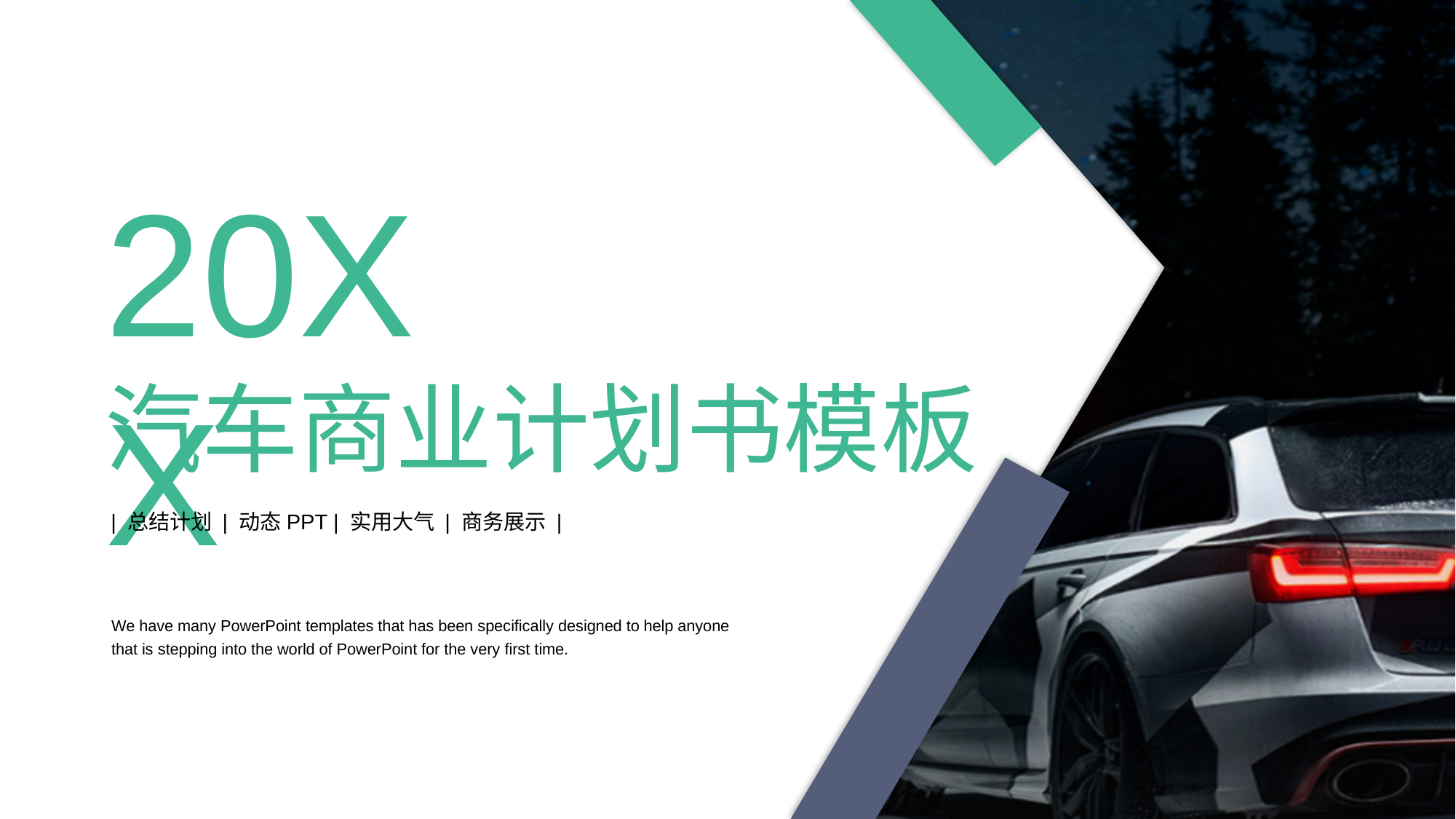

20XX
汽车商业计划书模板

| 总结计划 | 动态PPT | 实用大气 | 商务展示 |
We have many PowerPoint templates that has been specifically designed to help anyone that is stepping into the world of PowerPoint for the very first time.